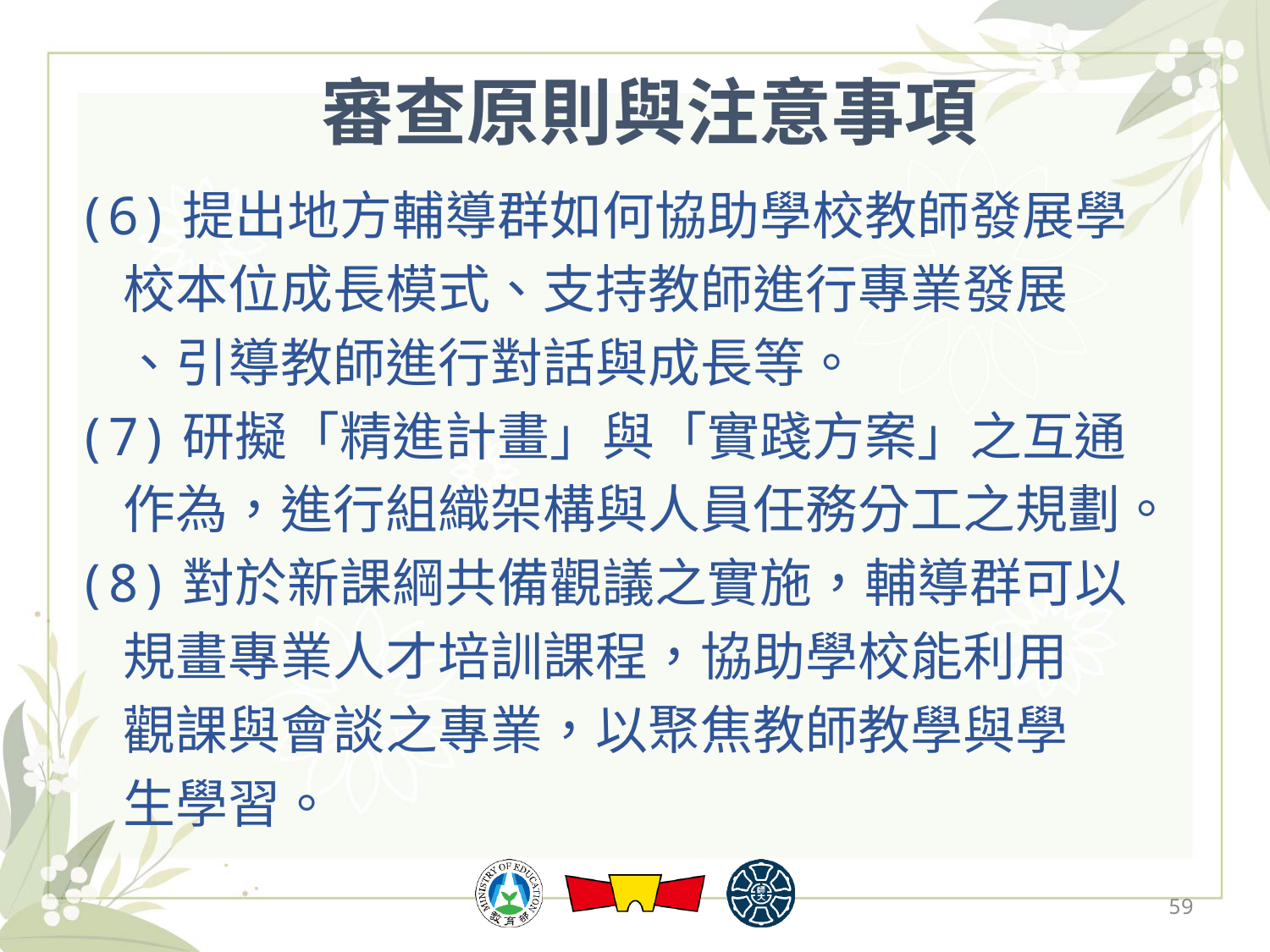

# 審查原則與注意事項
(6)提出地方輔導群如何協助學校教師發展學
   校本位成長模式、支持教師進行專業發展
   、引導教師進行對話與成長等。
(7)研擬「精進計畫」與「實踐方案」之互通
   作為，進行組織架構與人員任務分工之規劃。
(8)對於新課綱共備觀議之實施，輔導群可以
   規畫專業人才培訓課程，協助學校能利用
   觀課與會談之專業，以聚焦教師教學與學
   生學習。

59